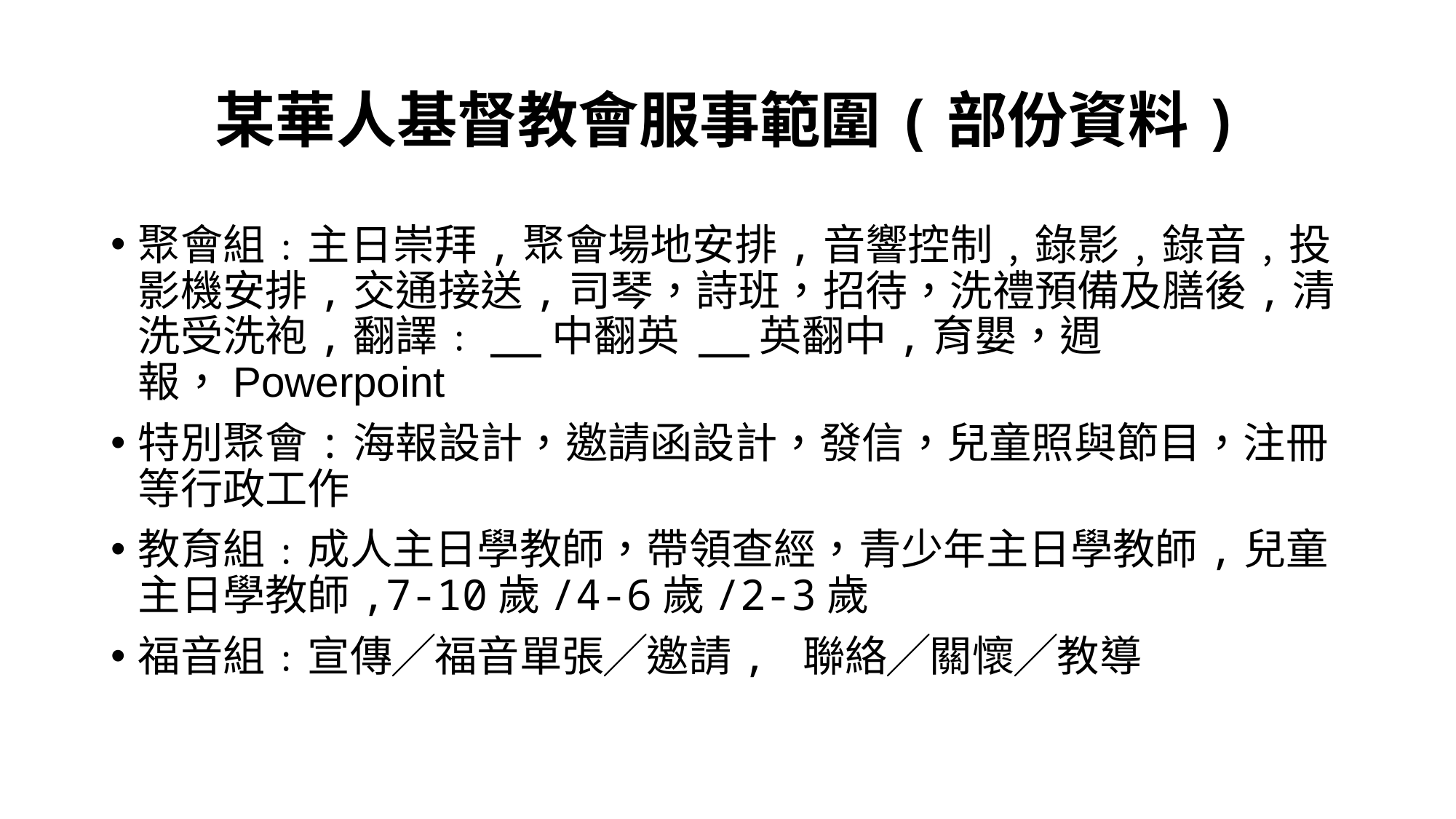

# 某華人基督教會服事範圍(部份資料)
聚會組﹕主日崇拜,聚會場地安排,音響控制﹐錄影﹐錄音﹐投影機安排,交通接送,司琴，詩班，招待，洗禮預備及膳後,清洗受洗袍,翻譯﹕__中翻英 __英翻中,育嬰，週報，Powerpoint
特別聚會:海報設計，邀請函設計，發信，兒童照與節目，注冊等行政工作
教育組﹕成人主日學教師，帶領查經，青少年主日學教師,兒童主日學教師,7-10歲/4-6歲/2-3歲
福音組﹕宣傳╱福音單張╱邀請, 聯絡╱關懷╱教導